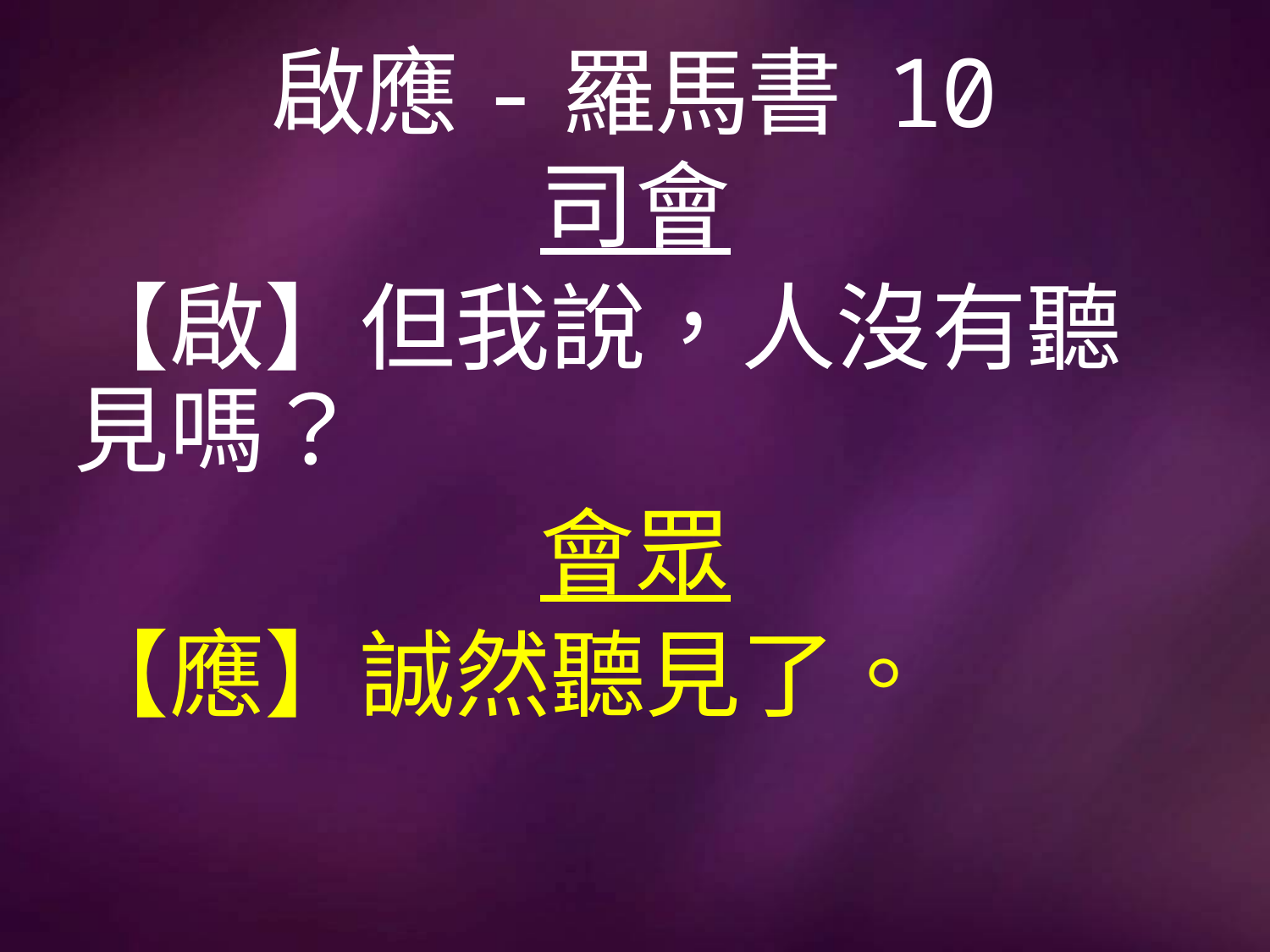

# 啟應-羅馬書 10
司會
【啟】但我說，人沒有聽見嗎？
會眾
【應】誠然聽見了。